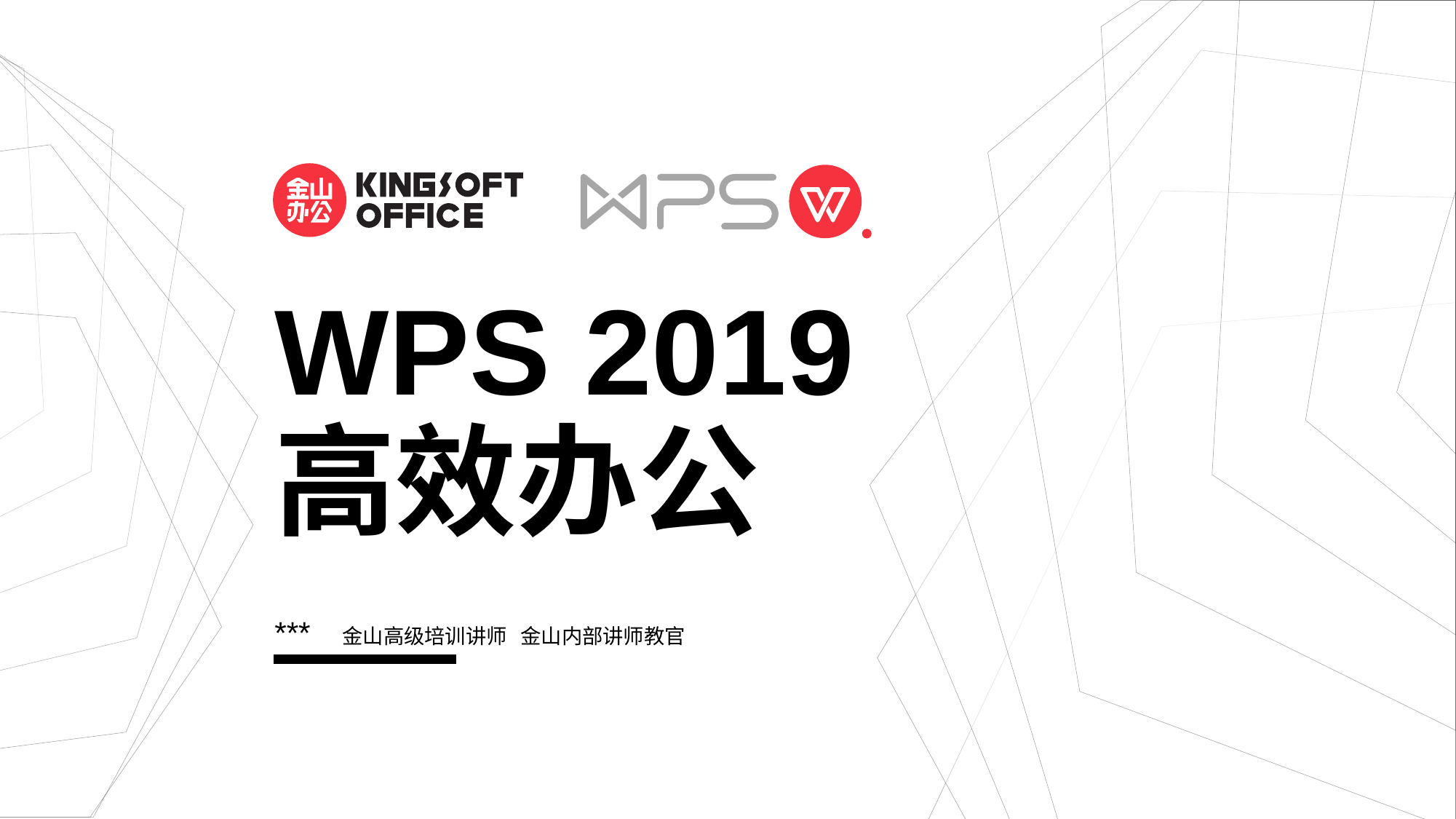

# WPS 2019 高效办公
***   金山高级培训讲师   金山内部讲师教官